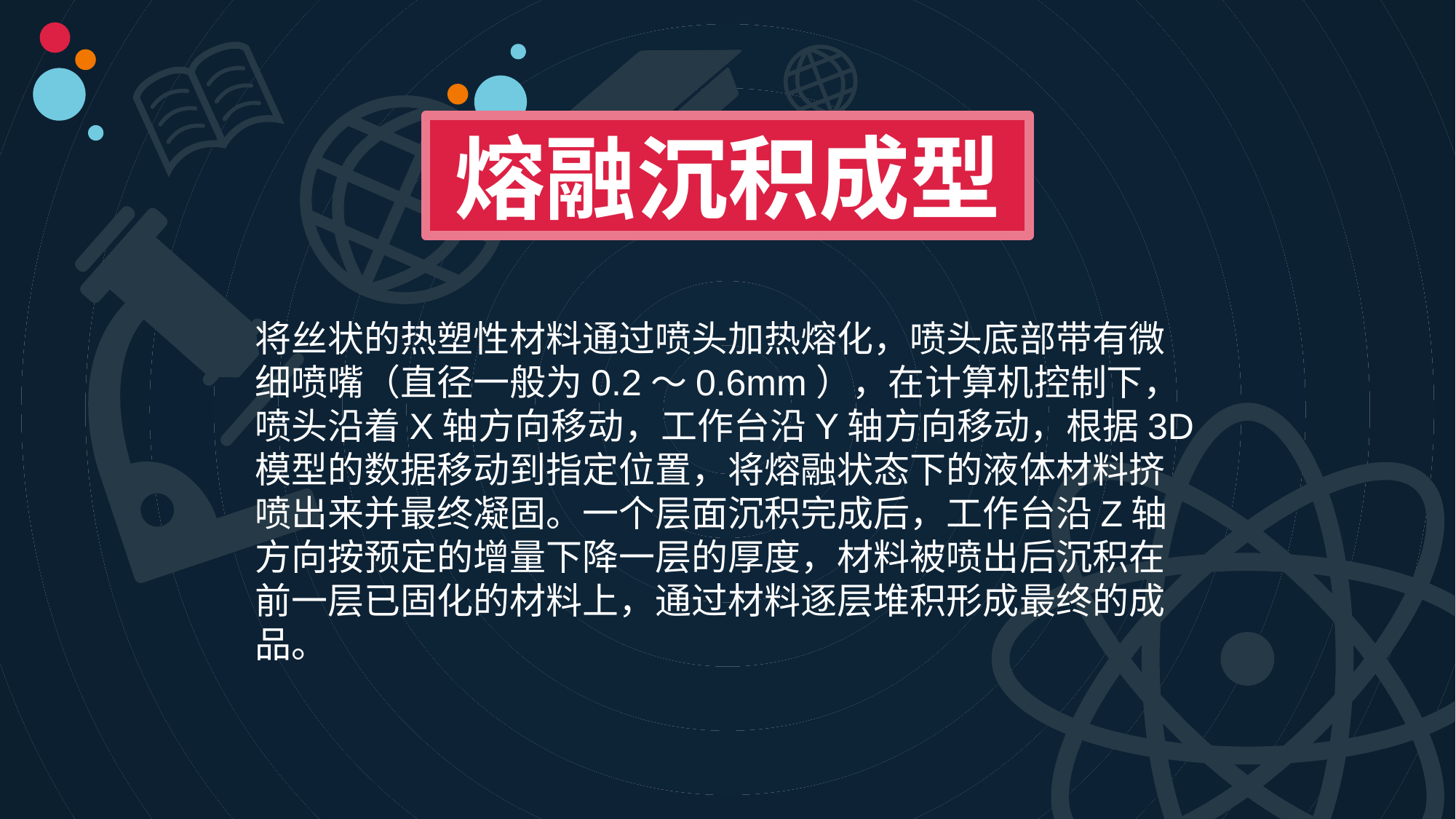

熔融沉积成型
将丝状的热塑性材料通过喷头加热熔化，喷头底部带有微细喷嘴（直径一般为0.2～0.6mm），在计算机控制下，喷头沿着X轴方向移动，工作台沿Y轴方向移动，根据3D模型的数据移动到指定位置，将熔融状态下的液体材料挤喷出来并最终凝固。一个层面沉积完成后，工作台沿Z轴方向按预定的增量下降一层的厚度，材料被喷出后沉积在前一层已固化的材料上，通过材料逐层堆积形成最终的成品。